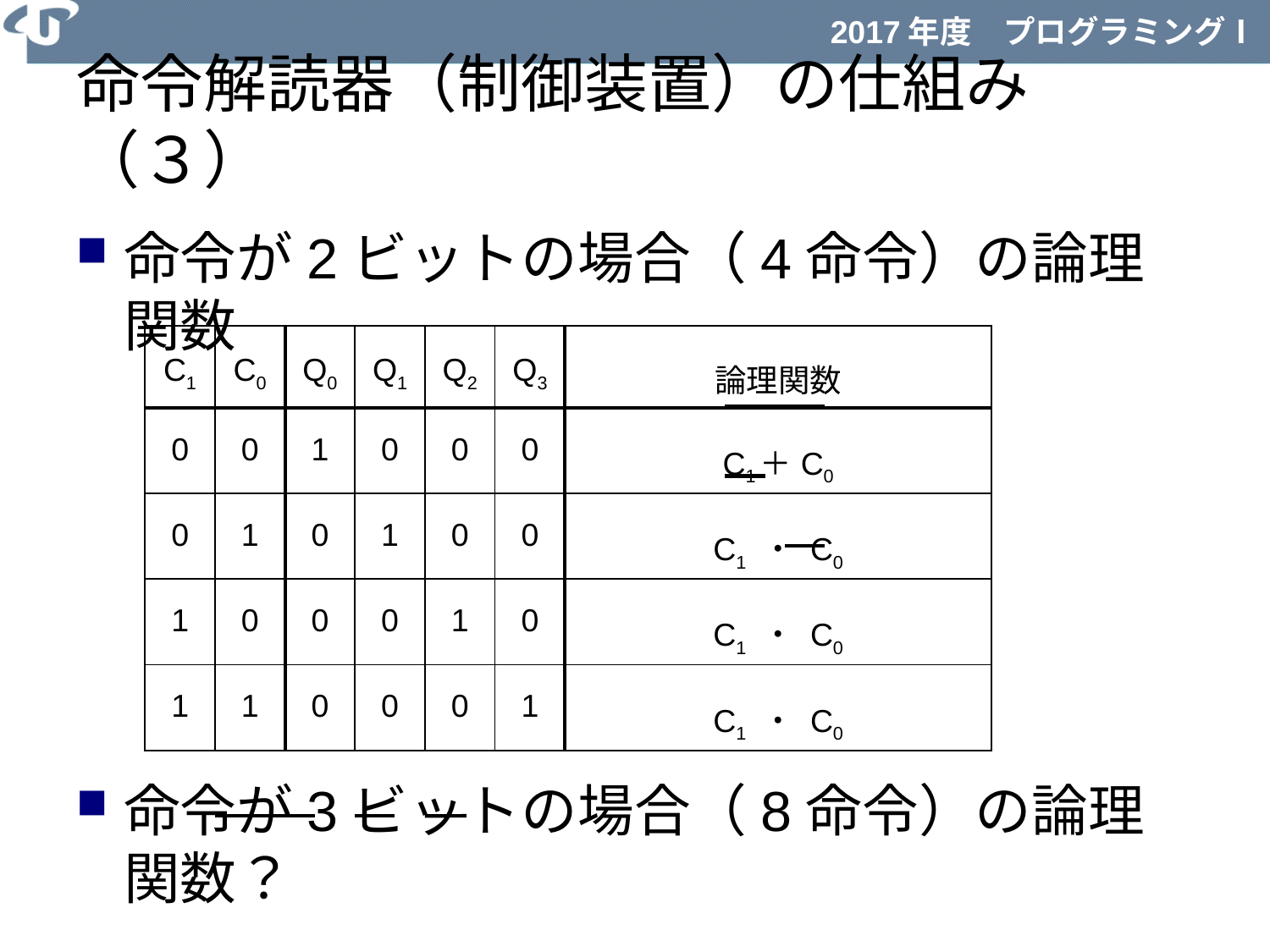

# 命令解読器（制御装置）の仕組み（３）
命令が2ビットの場合（4命令）の論理関数
命令が3ビットの場合（8命令）の論理関数？
ヒント：C1+C0＝C1 ・ C0
| C1 | C0 | Q0 | Q1 | Q2 | Q3 | 論理関数 |
| --- | --- | --- | --- | --- | --- | --- |
| 0 | 0 | 1 | 0 | 0 | 0 | C1＋C0 |
| 0 | 1 | 0 | 1 | 0 | 0 | C1 ・ C0 |
| 1 | 0 | 0 | 0 | 1 | 0 | C1 ・ C0 |
| 1 | 1 | 0 | 0 | 0 | 1 | C1 ・ C0 |